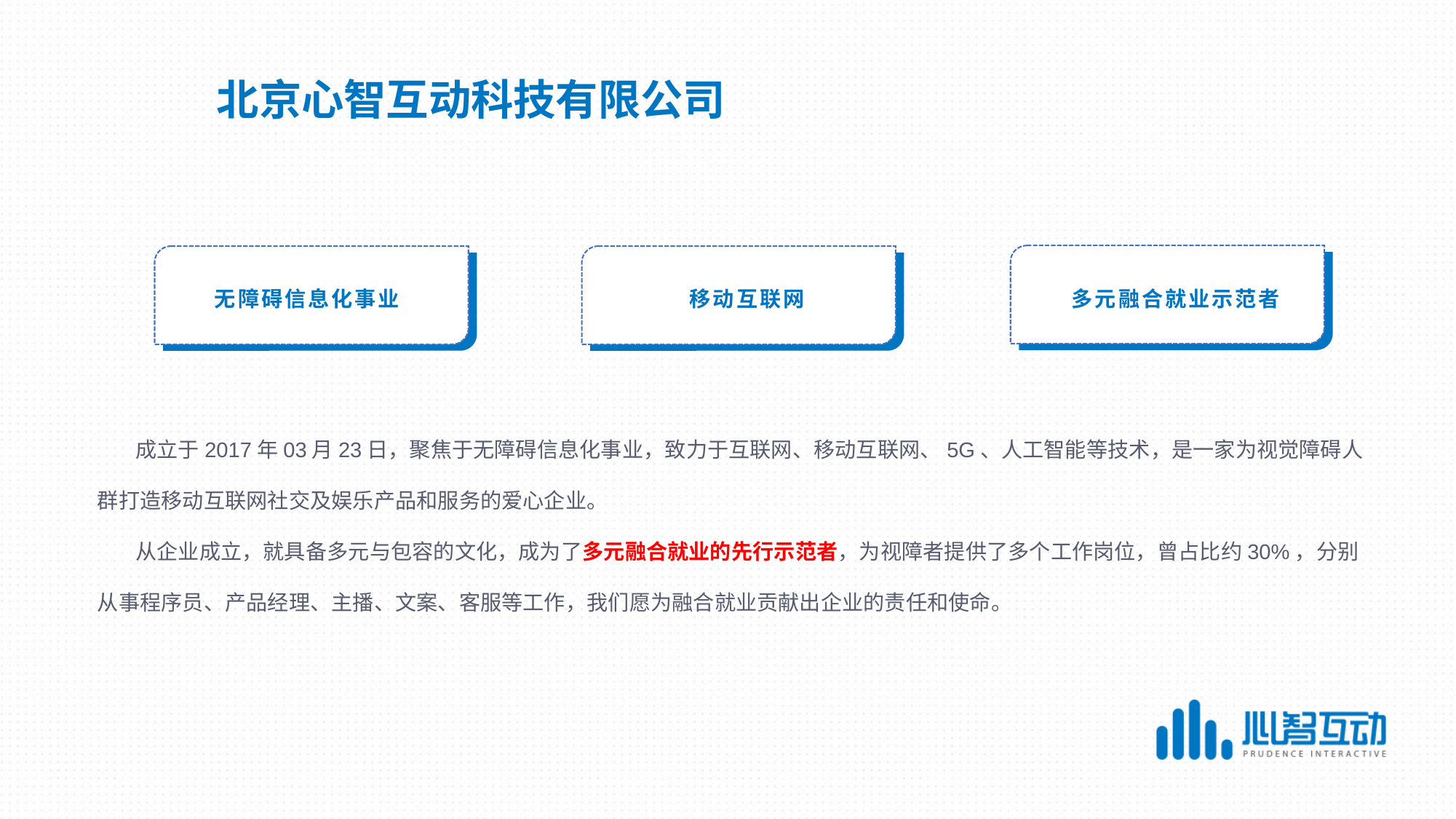

北京心智互动科技有限公司

多元融合就业示范者
无障碍信息化事业
移动互联网
       成立于2017年03月23日，聚焦于无障碍信息化事业，致力于互联网、移动互联网、5G、人工智能等技术，是一家为视觉障碍人群打造移动互联网社交及娱乐产品和服务的爱心企业。
       从企业成立，就具备多元与包容的文化，成为了多元融合就业的先行示范者，为视障者提供了多个工作岗位，曾占比约30%，分别从事程序员、产品经理、主播、文案、客服等工作，我们愿为融合就业贡献出企业的责任和使命。